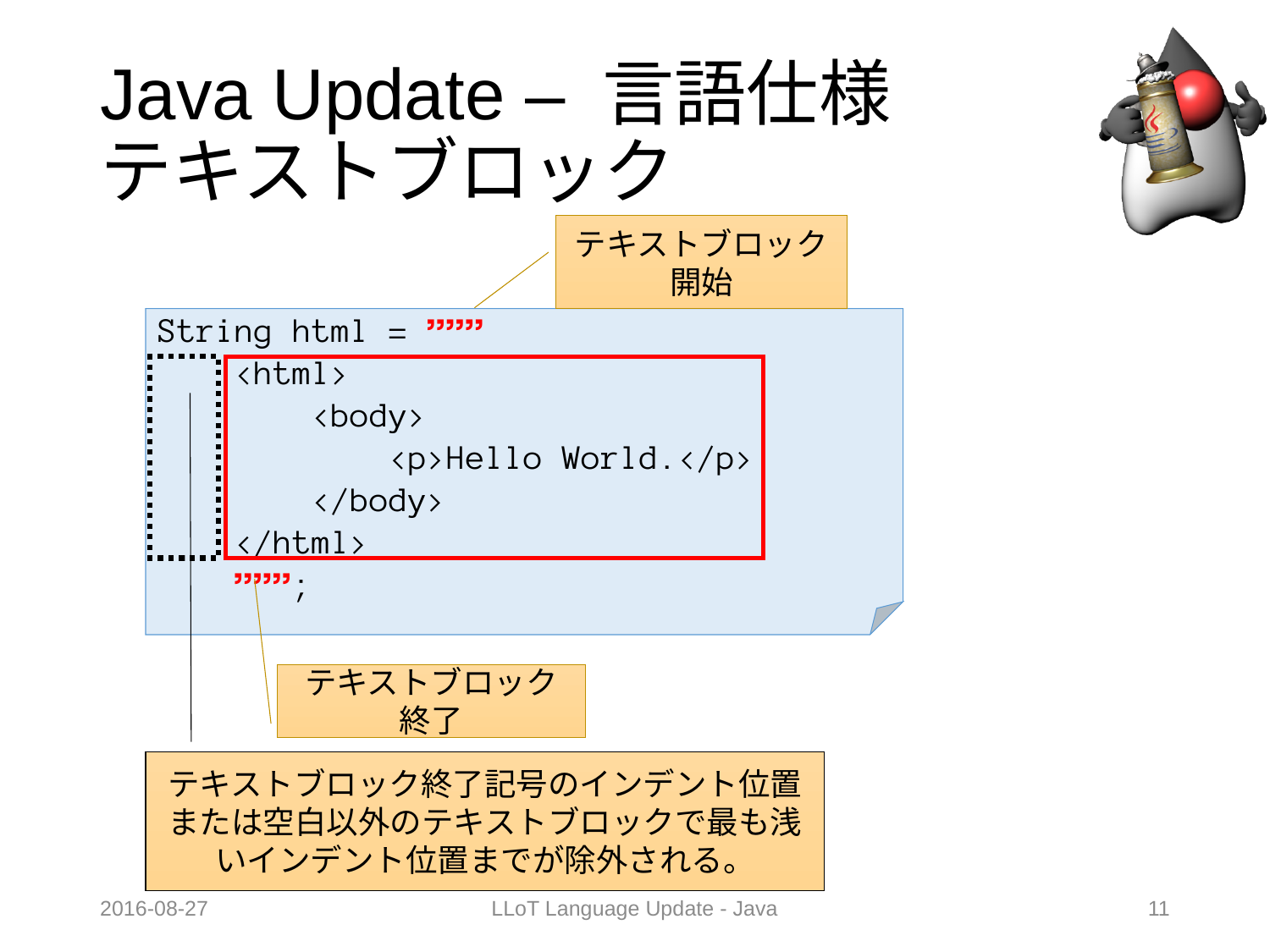

# Java Update – 言語仕様 テキストブロック
テキストブロック開始
String html = ”””
    <html>
        <body>
            <p>Hello World.</p>
        </body>
    </html>
    ”””;

テキストブロック終了
テキストブロック終了記号のインデント位置または空白以外のテキストブロックで最も浅いインデント位置までが除外される。
2016-08-27
LLoT Language Update - Java
11